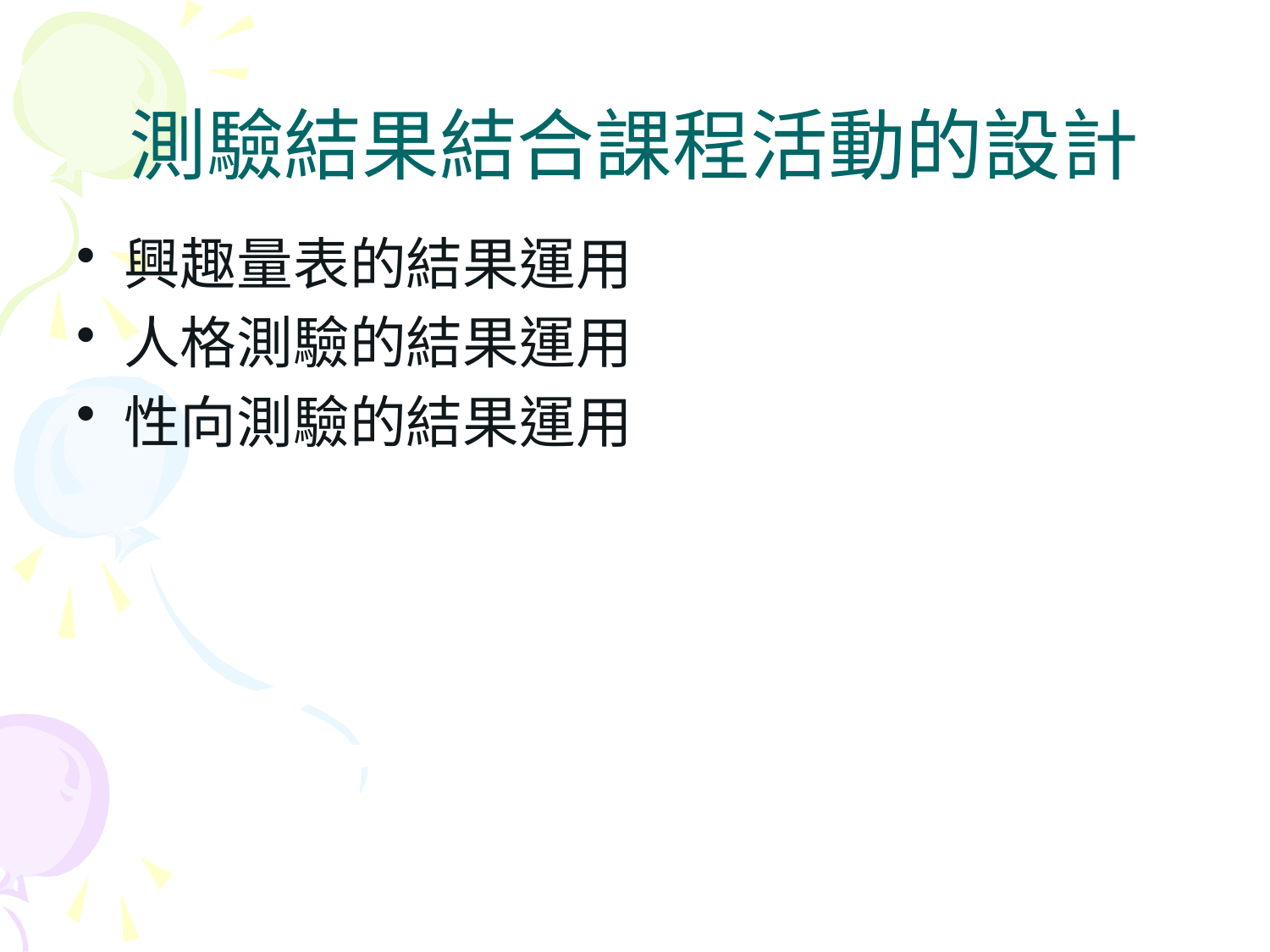

# 測驗結果結合課程活動的設計
興趣量表的結果運用
人格測驗的結果運用
性向測驗的結果運用